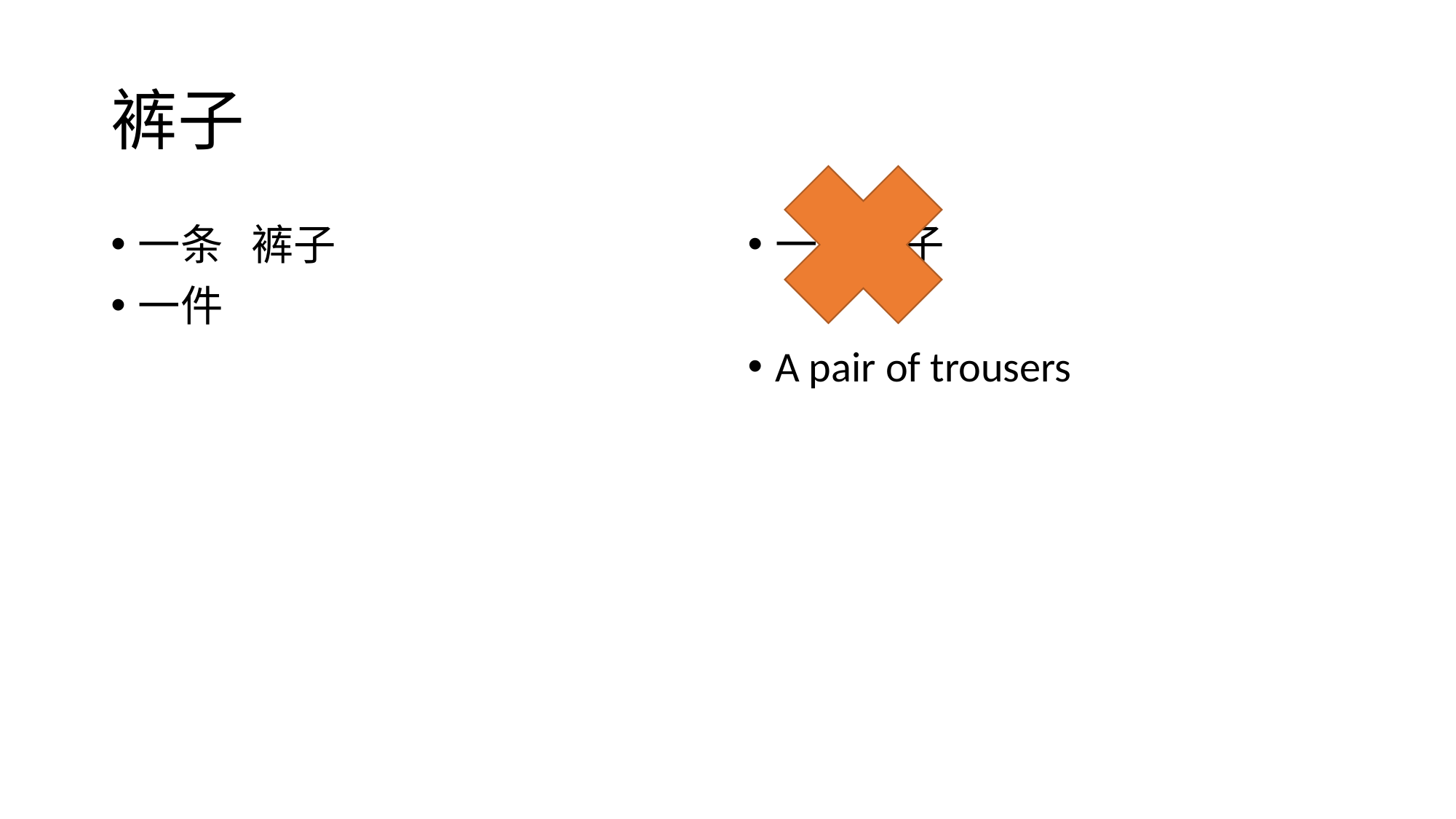

# 裤子

一条   裤子
一件
一双裤子

A pair of trousers